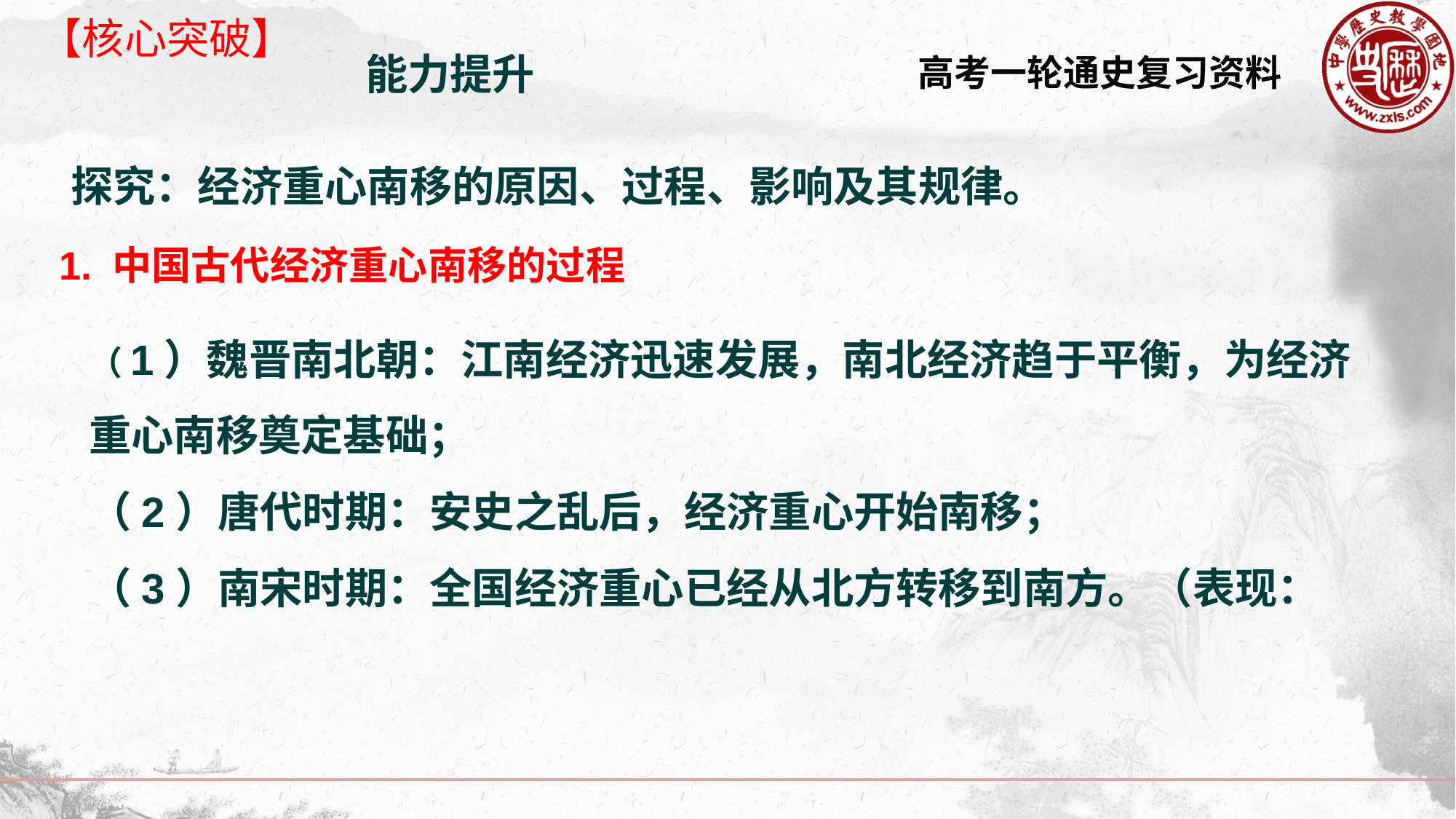

【核心突破】
能力提升

探究：经济重心南移的原因、过程、影响及其规律。
1. 中国古代经济重心南移的过程
（1）魏晋南北朝：江南经济迅速发展，南北经济趋于平衡，为经济重心南移奠定基础；
（2）唐代时期：安史之乱后，经济重心开始南移；
（3）南宋时期：全国经济重心已经从北方转移到南方。（表现：